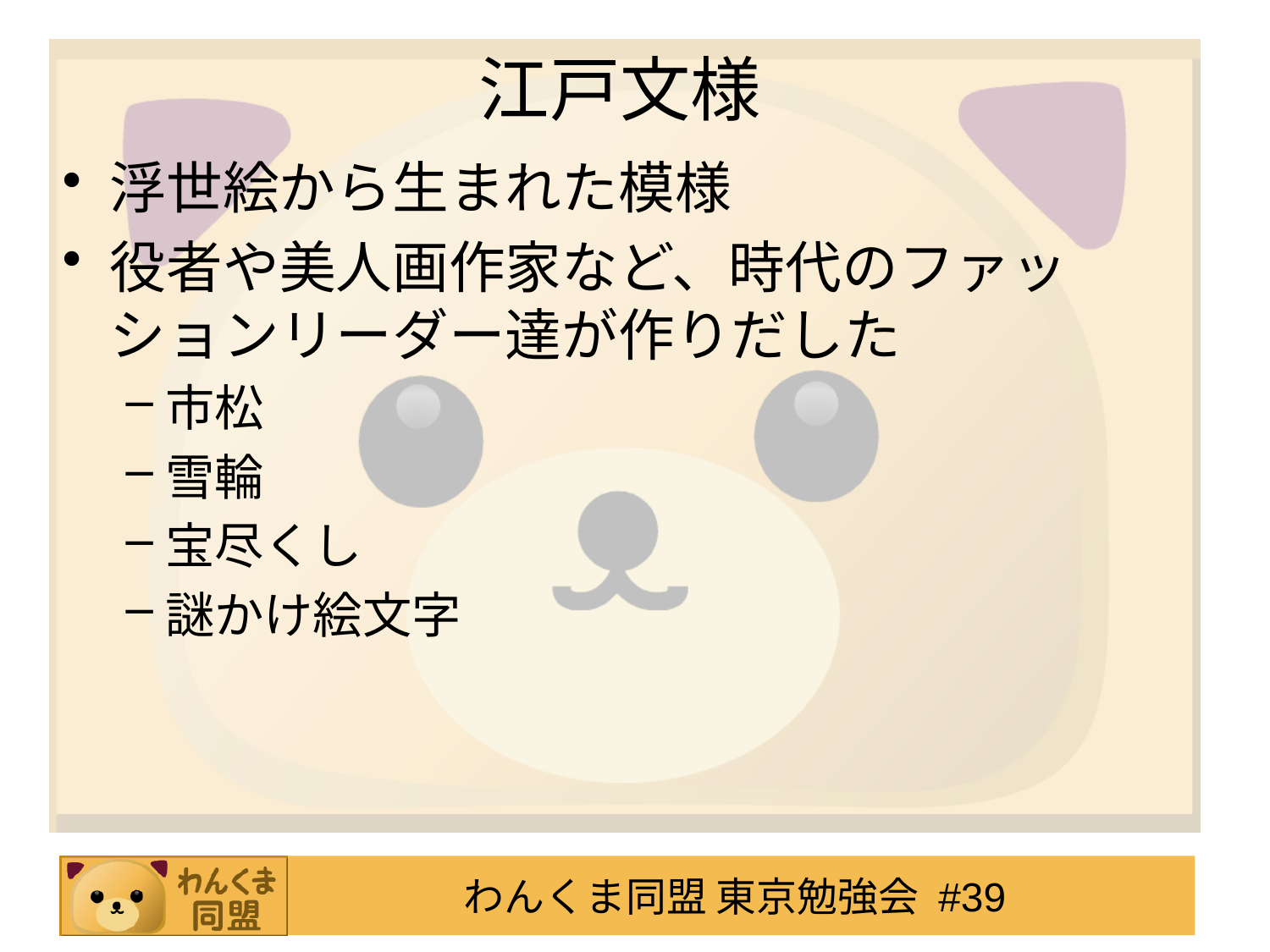

# 江戸文様
浮世絵から生まれた模様
役者や美人画作家など、時代のファッションリーダー達が作りだした
市松
雪輪
宝尽くし
謎かけ絵文字